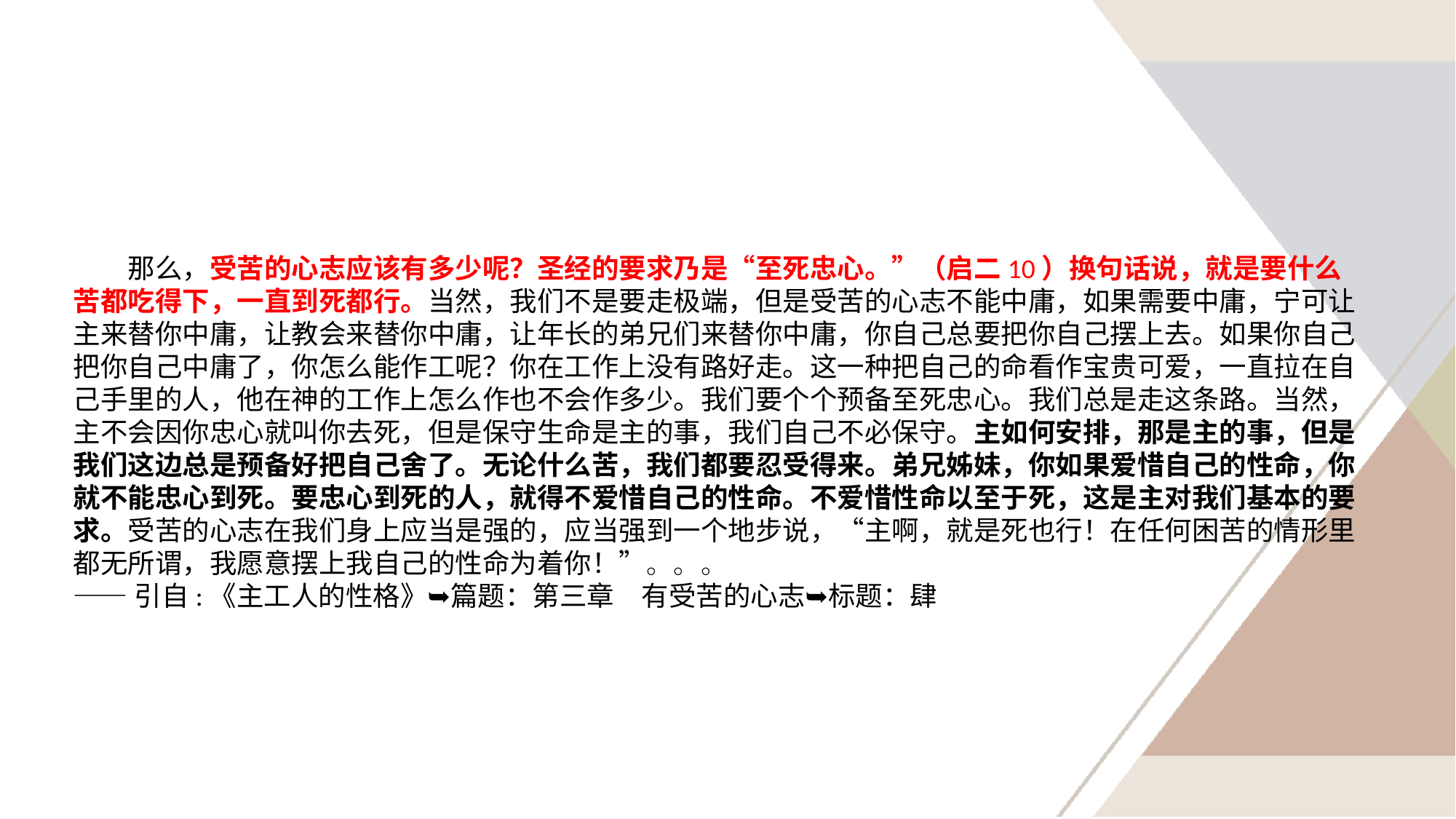

那么，受苦的心志应该有多少呢？圣经的要求乃是“至死忠心。”（启二10）换句话说，就是要什么苦都吃得下，一直到死都行。当然，我们不是要走极端，但是受苦的心志不能中庸，如果需要中庸，宁可让主来替你中庸，让教会来替你中庸，让年长的弟兄们来替你中庸，你自己总要把你自己摆上去。如果你自己把你自己中庸了，你怎么能作工呢？你在工作上没有路好走。这一种把自己的命看作宝贵可爱，一直拉在自己手里的人，他在神的工作上怎么作也不会作多少。我们要个个预备至死忠心。我们总是走这条路。当然，主不会因你忠心就叫你去死，但是保守生命是主的事，我们自己不必保守。主如何安排，那是主的事，但是我们这边总是预备好把自己舍了。无论什么苦，我们都要忍受得来。弟兄姊妹，你如果爱惜自己的性命，你就不能忠心到死。要忠心到死的人，就得不爱惜自己的性命。不爱惜性命以至于死，这是主对我们基本的要求。受苦的心志在我们身上应当是强的，应当强到一个地步说，“主啊，就是死也行！在任何困苦的情形里都无所谓，我愿意摆上我自己的性命为着你！”。。。
——引自:《主工人的性格》➥篇题：第三章　有受苦的心志➥标题：肆